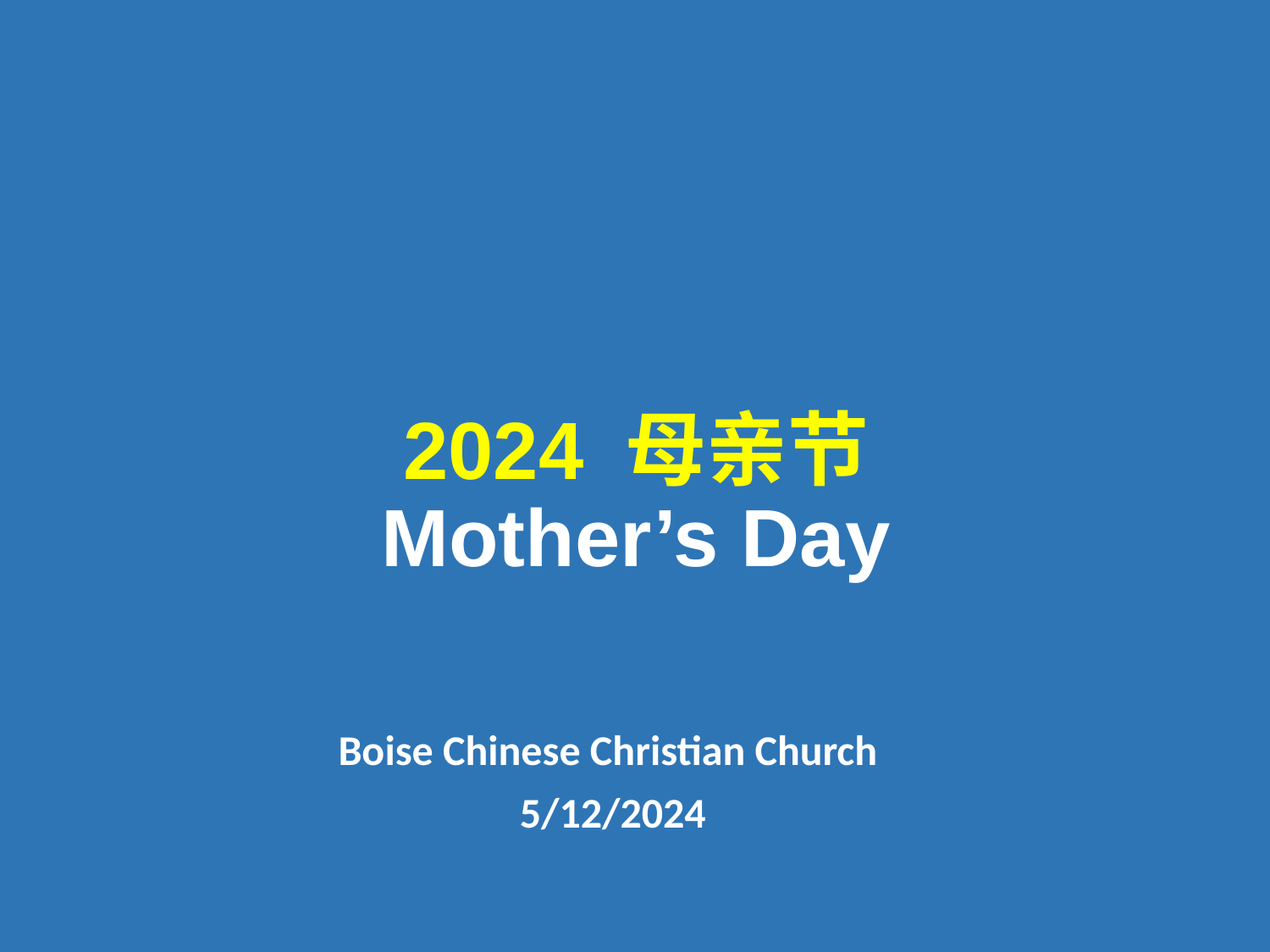

# 2024 母亲节 Mother’s Day
Boise Chinese Christian Church
5/12/2024